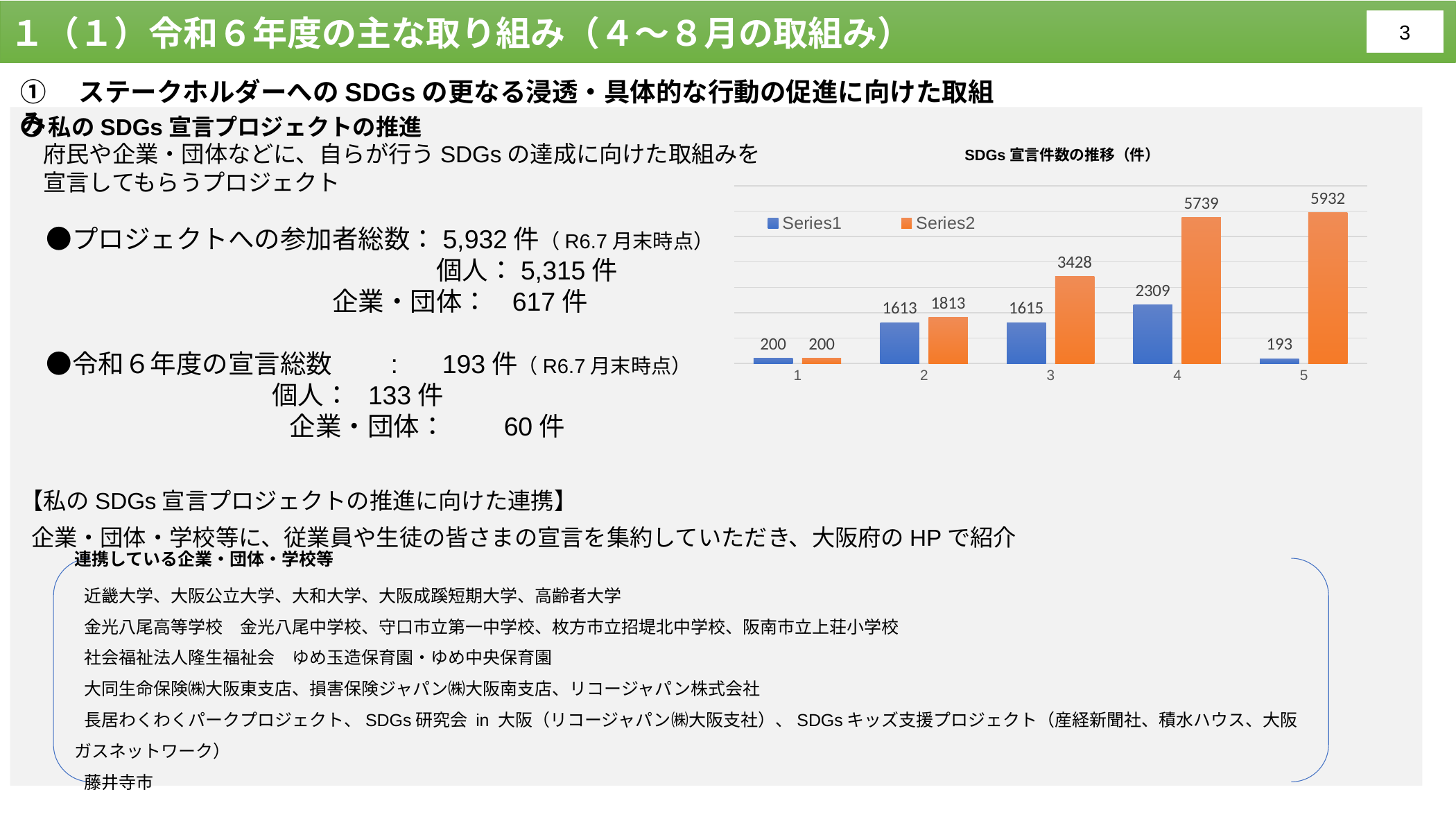

１（１）令和６年度の主な取り組み（４～８月の取組み）
3
5
①　ステークホルダーへのSDGsの更なる浸透・具体的な行動の促進に向けた取組み
〇 私のSDGs宣言プロジェクトの推進
　府民や企業・団体などに、自らが行うSDGsの達成に向けた取組みを
　宣言してもらうプロジェクト

　●プロジェクトへの参加者総数：5,932件（R6.7月末時点）
　　　　　　　　　　　　　　　　個人：5,315件
　　　　　　　　　　　　企業・団体：   617件

　●令和６年度の宣言総数　　:　 193件（R6.7月末時点）
                     　　  　　 個人：  133件
　　　　　　　　　      企業・団体：　　60件

【私のSDGs宣言プロジェクトの推進に向けた連携】
 企業・団体・学校等に、従業員や生徒の皆さまの宣言を集約していただき、大阪府のHPで紹介

SDGs宣言件数の推移（件）

### Chart

| Category |  |  |
|---|---|---|
連携している企業・団体・学校等
近畿大学、大阪公立大学、大和大学、大阪成蹊短期大学、高齢者大学
金光八尾高等学校　金光八尾中学校、守口市立第一中学校、枚方市立招堤北中学校、阪南市立上荘小学校
社会福祉法人隆生福祉会　ゆめ玉造保育園・ゆめ中央保育園
大同生命保険㈱大阪東支店、損害保険ジャパン㈱大阪南支店、リコージャパン株式会社
長居わくわくパークプロジェクト、SDGs研究会 in 大阪（リコージャパン㈱大阪支社）、SDGsキッズ支援プロジェクト（産経新聞社、積水ハウス、大阪ガスネットワーク）
藤井寺市